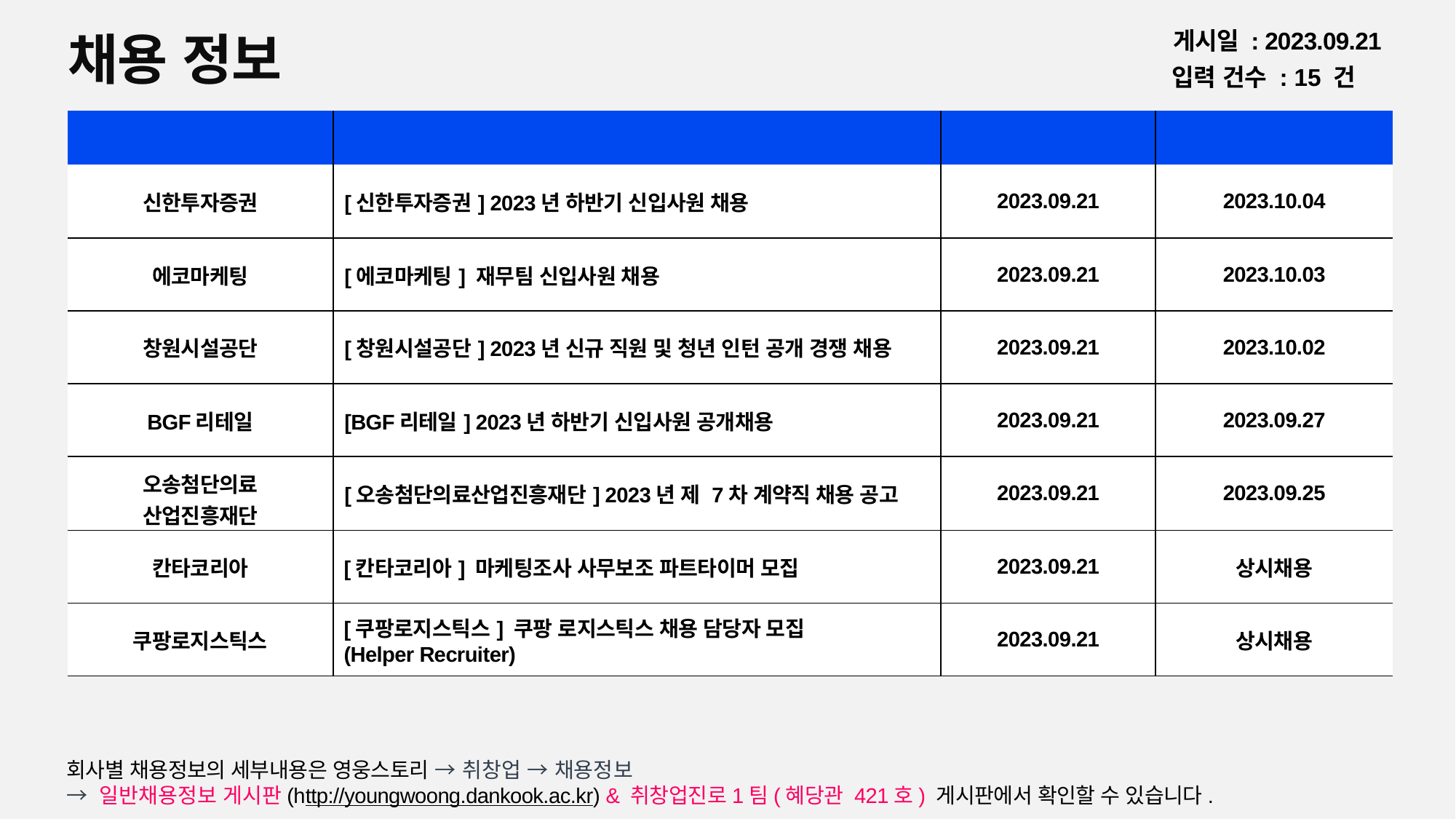

채용 정보
게시일 : 2023.09.21
입력 건수 : 15 건
| 회사명 | 공고명 | 등록일 | 마감일 |
| --- | --- | --- | --- |
| 신한투자증권 | [신한투자증권] 2023년 하반기 신입사원 채용 | 2023.09.21 | 2023.10.04 |
| 에코마케팅 | [에코마케팅] 재무팀 신입사원 채용 | 2023.09.21 | 2023.10.03 |
| 창원시설공단 | [창원시설공단] 2023년 신규 직원 및 청년 인턴 공개 경쟁 채용 | 2023.09.21 | 2023.10.02 |
| BGF리테일 | [BGF리테일] 2023년 하반기 신입사원 공개채용 | 2023.09.21 | 2023.09.27 |
| 오송첨단의료 산업진흥재단 | [오송첨단의료산업진흥재단] 2023년 제 7차 계약직 채용 공고 | 2023.09.21 | 2023.09.25 |
| 칸타코리아 | [칸타코리아] 마케팅조사 사무보조 파트타이머 모집 | 2023.09.21 | 상시채용 |
| 쿠팡로지스틱스 | [쿠팡로지스틱스] 쿠팡 로지스틱스 채용 담당자 모집 (Helper Recruiter) | 2023.09.21 | 상시채용 |
회사별 채용정보의 세부내용은 영웅스토리 → 취창업 → 채용정보
→ 일반채용정보 게시판(http://youngwoong.dankook.ac.kr) & 취창업진로1팀(혜당관 421호) 게시판에서 확인할 수 있습니다.